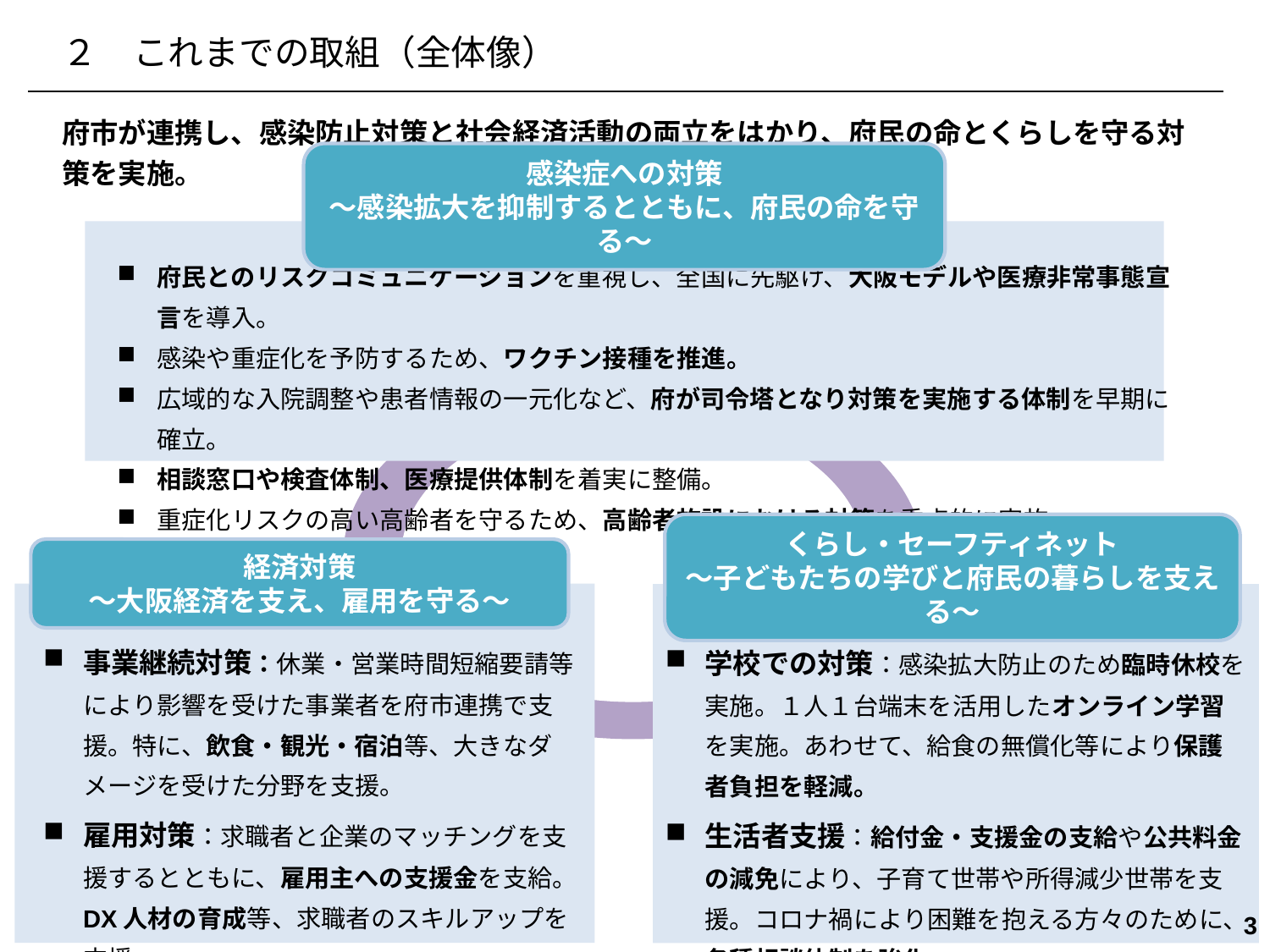

２　これまでの取組（全体像）
府市が連携し、感染防止対策と社会経済活動の両立をはかり、府民の命とくらしを守る対策を実施。
感染症への対策
～感染拡大を抑制するとともに、府民の命を守る～

府民とのリスクコミュニケーションを重視し、全国に先駆け、大阪モデルや医療非常事態宣言を導入。
感染や重症化を予防するため、ワクチン接種を推進。
広域的な入院調整や患者情報の一元化など、府が司令塔となり対策を実施する体制を早期に確立。
相談窓口や検査体制、医療提供体制を着実に整備。
重症化リスクの高い高齢者を守るため、高齢者施設における対策を重点的に実施。

くらし・セーフティネット
～子どもたちの学びと府民の暮らしを支える～
経済対策
～大阪経済を支え、雇用を守る～

事業継続対策：休業・営業時間短縮要請等により影響を受けた事業者を府市連携で支援。特に、飲食・観光・宿泊等、大きなダメージを受けた分野を支援。
雇用対策：求職者と企業のマッチングを支援するとともに、雇用主への支援金を支給。DX人材の育成等、求職者のスキルアップを支援。
学校での対策：感染拡大防止のため臨時休校を実施。１人１台端末を活用したオンライン学習を実施。あわせて、給食の無償化等により保護者負担を軽減。
生活者支援：給付金・支援金の支給や公共料金の減免により、子育て世帯や所得減少世帯を支援。コロナ禍により困難を抱える方々のために、各種相談体制を強化。
3